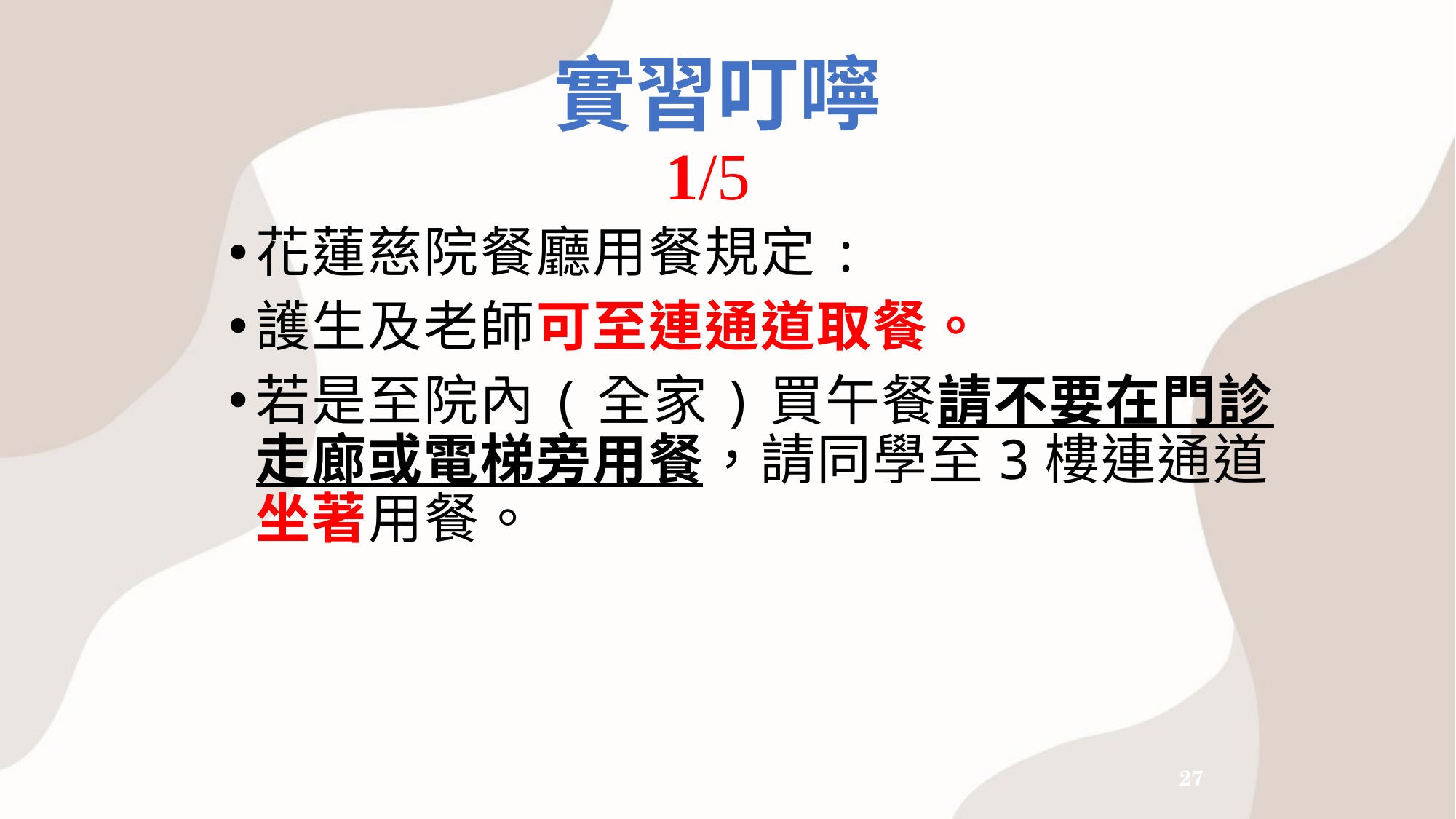

# 實習叮嚀1/5
花蓮慈院餐廳用餐規定:
護生及老師可至連通道取餐。
若是至院內(全家)買午餐請不要在門診走廊或電梯旁用餐，請同學至3樓連通道坐著用餐。
27